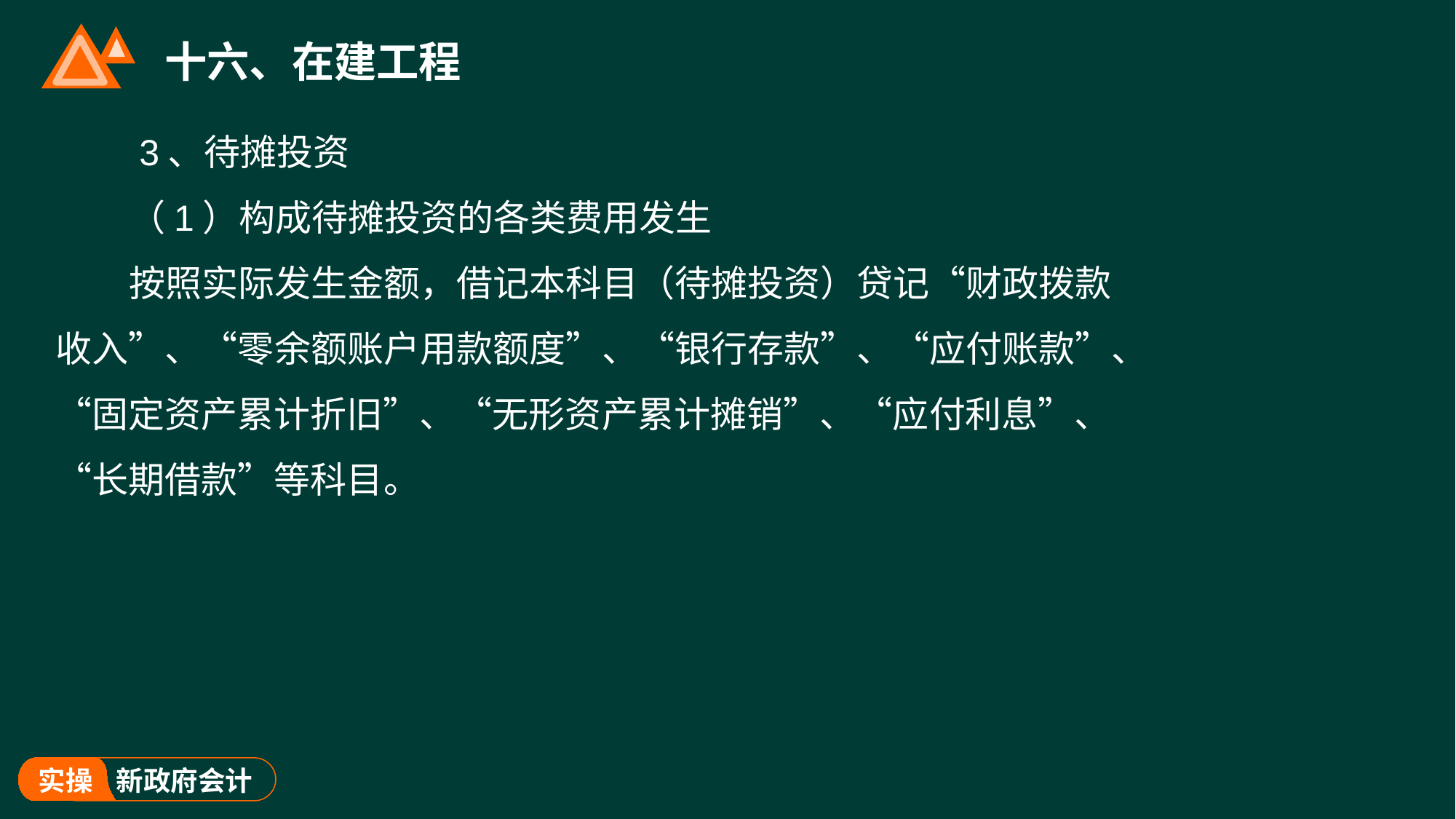

# 十六、在建工程
 3、待摊投资
（1）构成待摊投资的各类费用发生
按照实际发生金额，借记本科目（待摊投资）贷记“财政拨款收入”、“零余额账户用款额度”、“银行存款”、“应付账款”、“固定资产累计折旧”、“无形资产累计摊销”、“应付利息”、“长期借款”等科目。